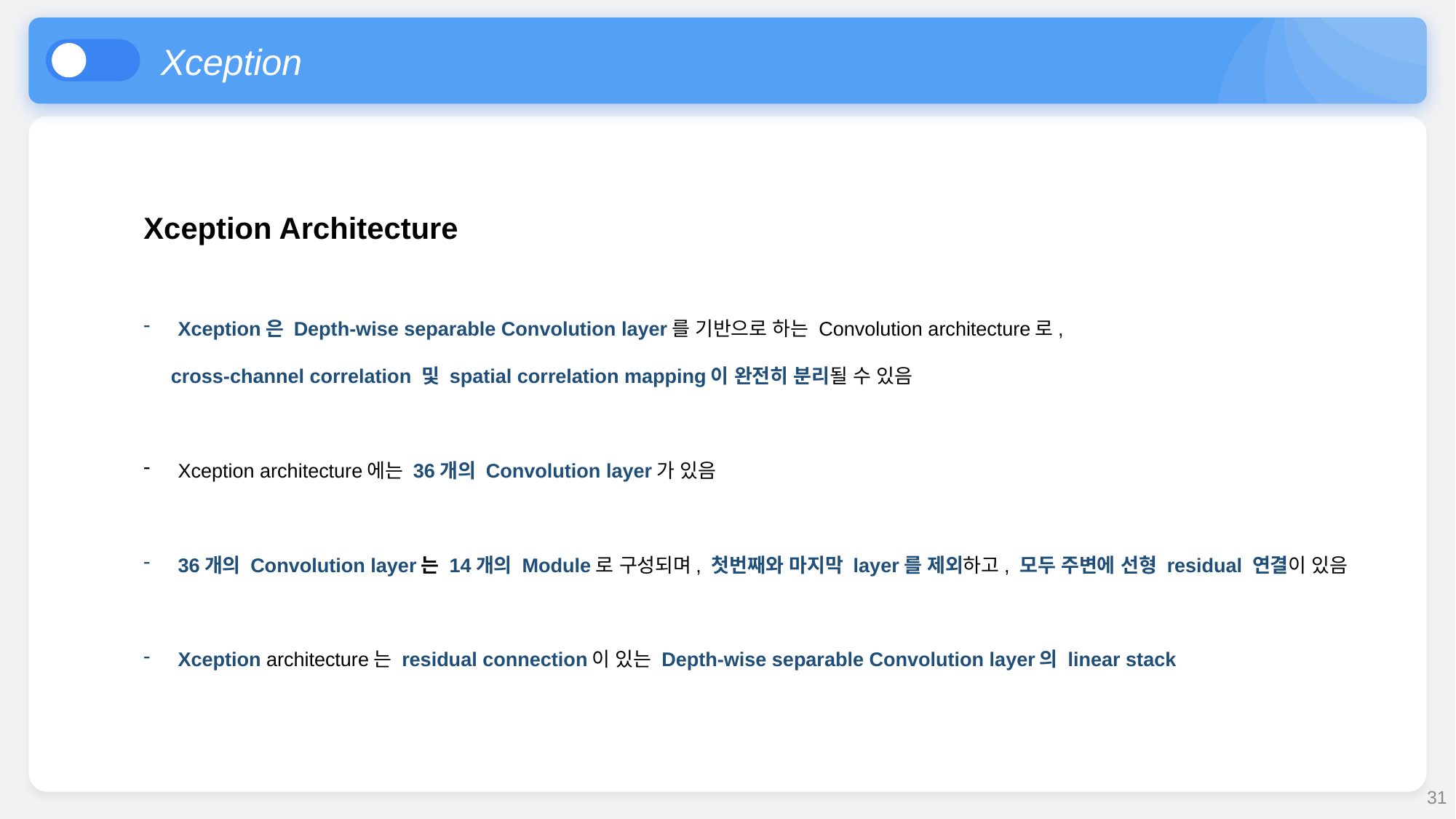

Xception

Xception Architecture

Xception은 Depth-wise separable Convolution layer를 기반으로 하는 Convolution architecture로,
     cross-channel correlation 및 spatial correlation mapping이 완전히 분리될 수 있음

Xception architecture에는 36개의 Convolution layer가 있음

36개의 Convolution layer는 14개의 Module로 구성되며, 첫번째와 마지막 layer를 제외하고, 모두 주변에 선형 residual 연결이 있음

Xception architecture는 residual connection이 있는 Depth-wise separable Convolution layer의 linear stack
31